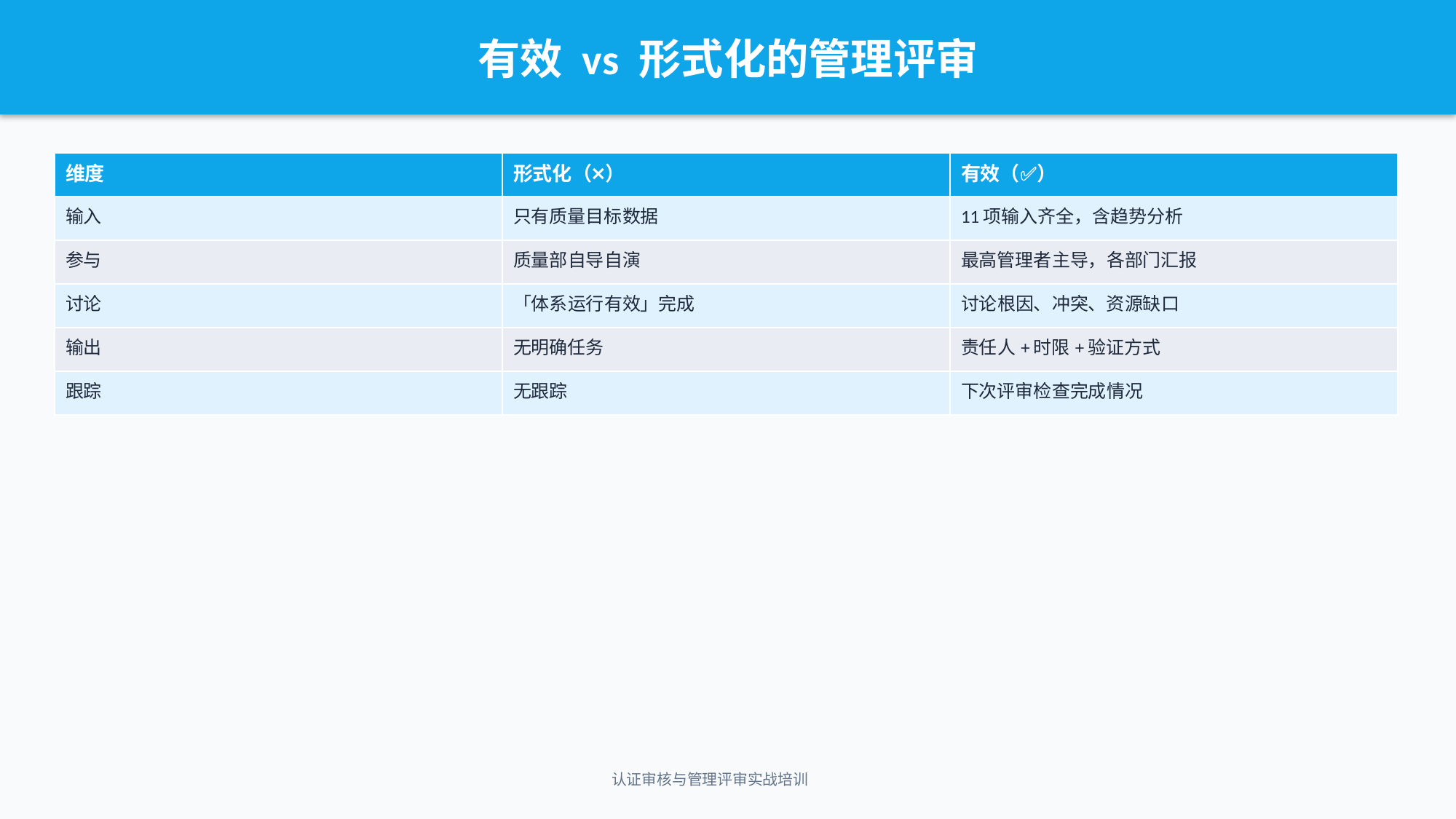

有效 vs 形式化的管理评审
| 维度 | 形式化（❌） | 有效（✅） |
| --- | --- | --- |
| 输入 | 只有质量目标数据 | 11项输入齐全，含趋势分析 |
| 参与 | 质量部自导自演 | 最高管理者主导，各部门汇报 |
| 讨论 | 「体系运行有效」完成 | 讨论根因、冲突、资源缺口 |
| 输出 | 无明确任务 | 责任人+时限+验证方式 |
| 跟踪 | 无跟踪 | 下次评审检查完成情况 |
认证审核与管理评审实战培训